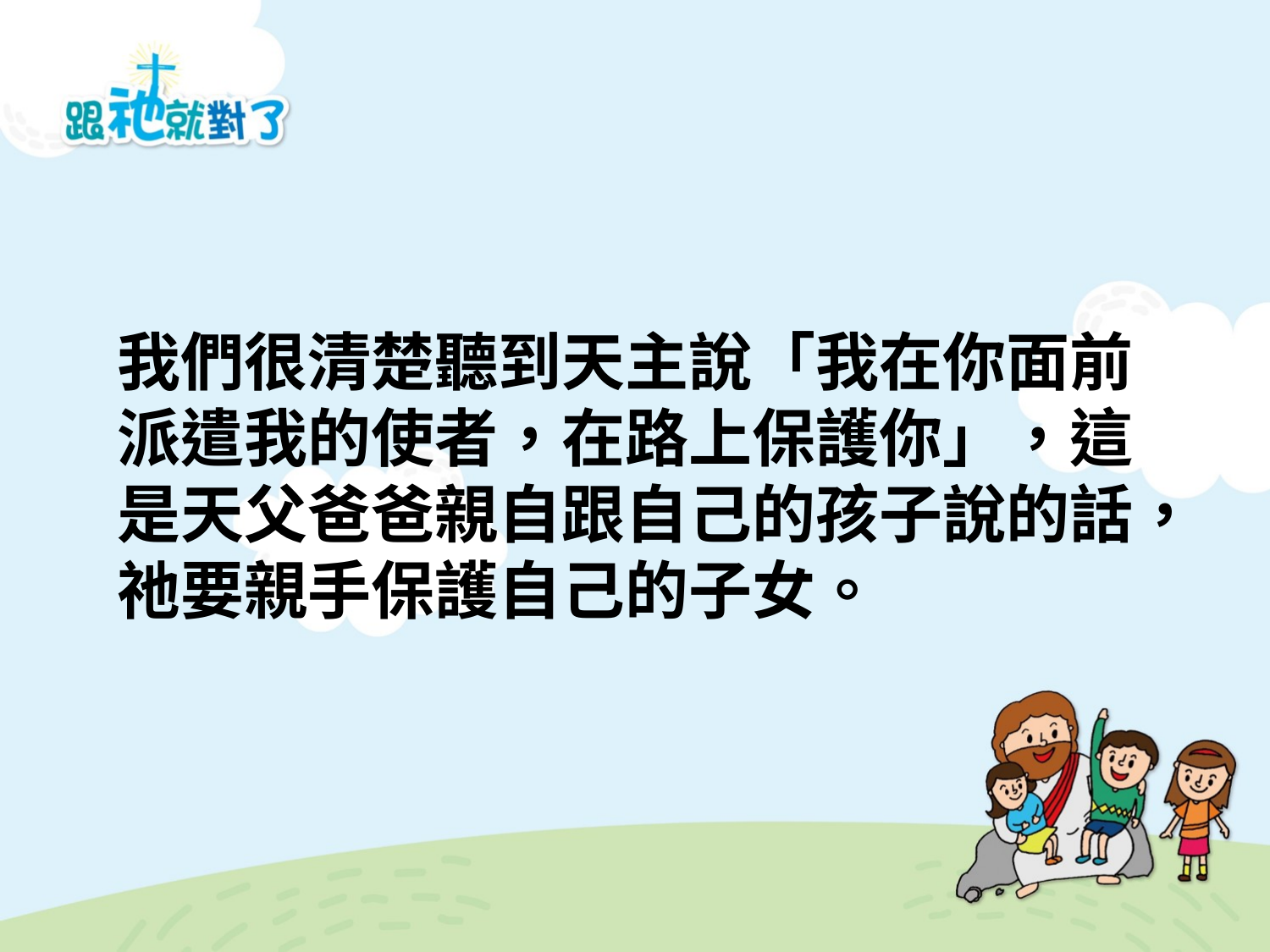

我們很清楚聽到天主說「我在你面前派遣我的使者，在路上保護你」，這是天父爸爸親自跟自己的孩子說的話，祂要親手保護自己的子女。